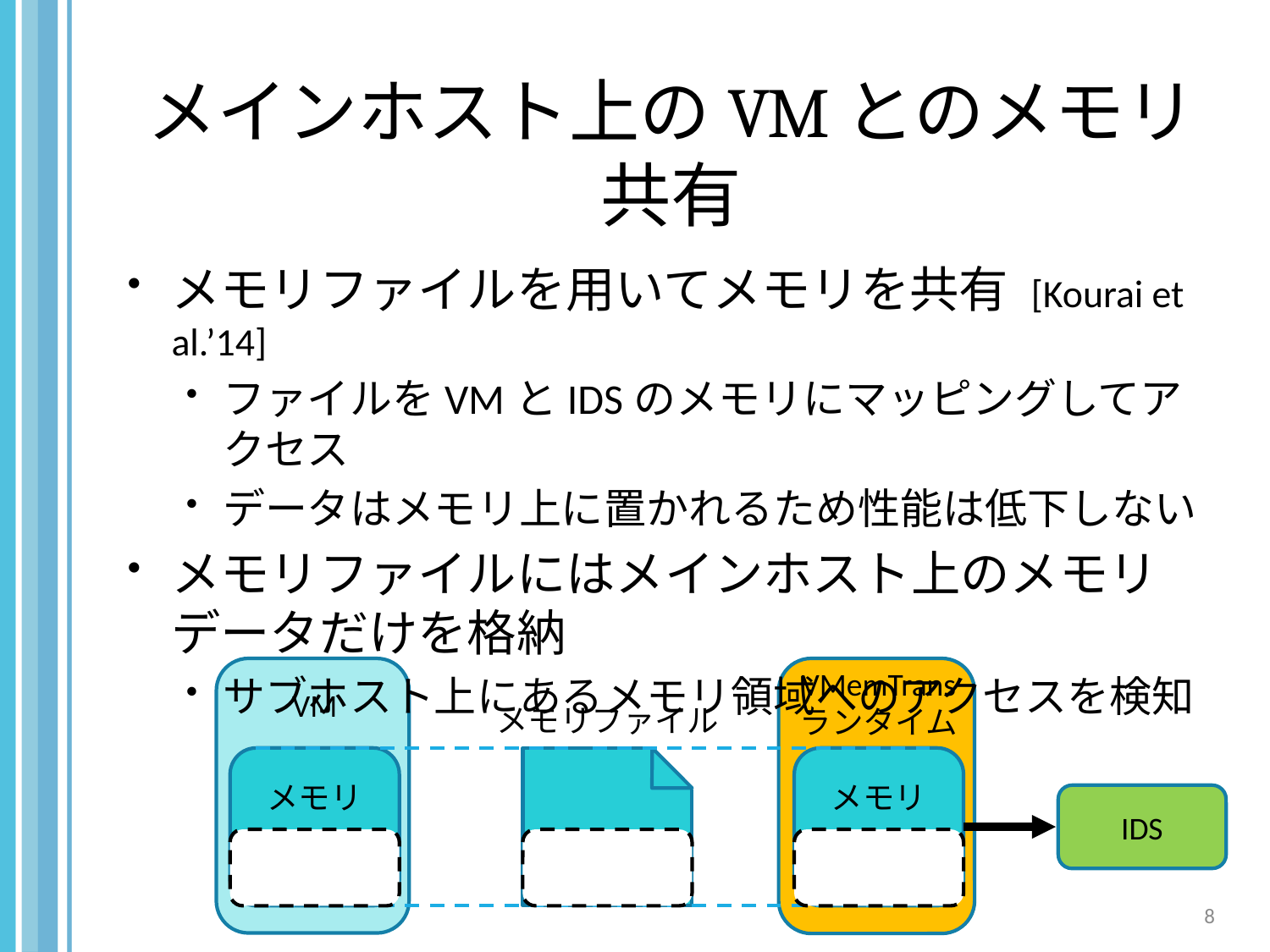

# メインホスト上のVMとのメモリ共有
メモリファイルを用いてメモリを共有 [Kourai et al.’14]
ファイルをVMとIDSのメモリにマッピングしてアクセス
データはメモリ上に置かれるため性能は低下しない
メモリファイルにはメインホスト上のメモリデータだけを格納
サブホスト上にあるメモリ領域へのアクセスを検知

VMemTrans
ランタイム
VM
メモリファイル

メモリ
メモリ
IDS

8